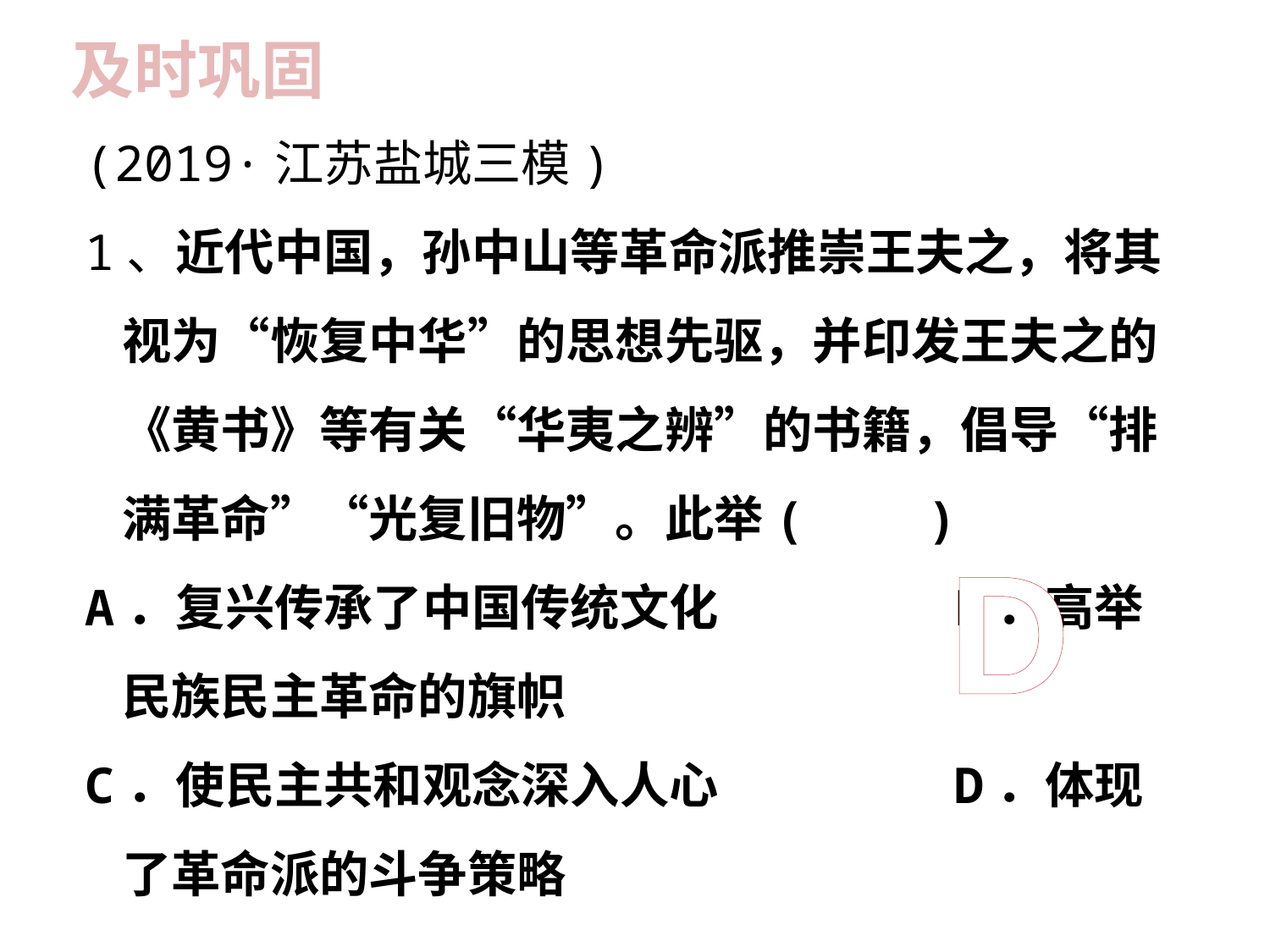

及时巩固
(2019·江苏盐城三模)
1、近代中国，孙中山等革命派推崇王夫之，将其视为“恢复中华”的思想先驱，并印发王夫之的《黄书》等有关“华夷之辨”的书籍，倡导“排满革命”“光复旧物”。此举(　　)A．复兴传承了中国传统文化                    B．高举民族民主革命的旗帜C．使民主共和观念深入人心                    D．体现了革命派的斗争策略
D